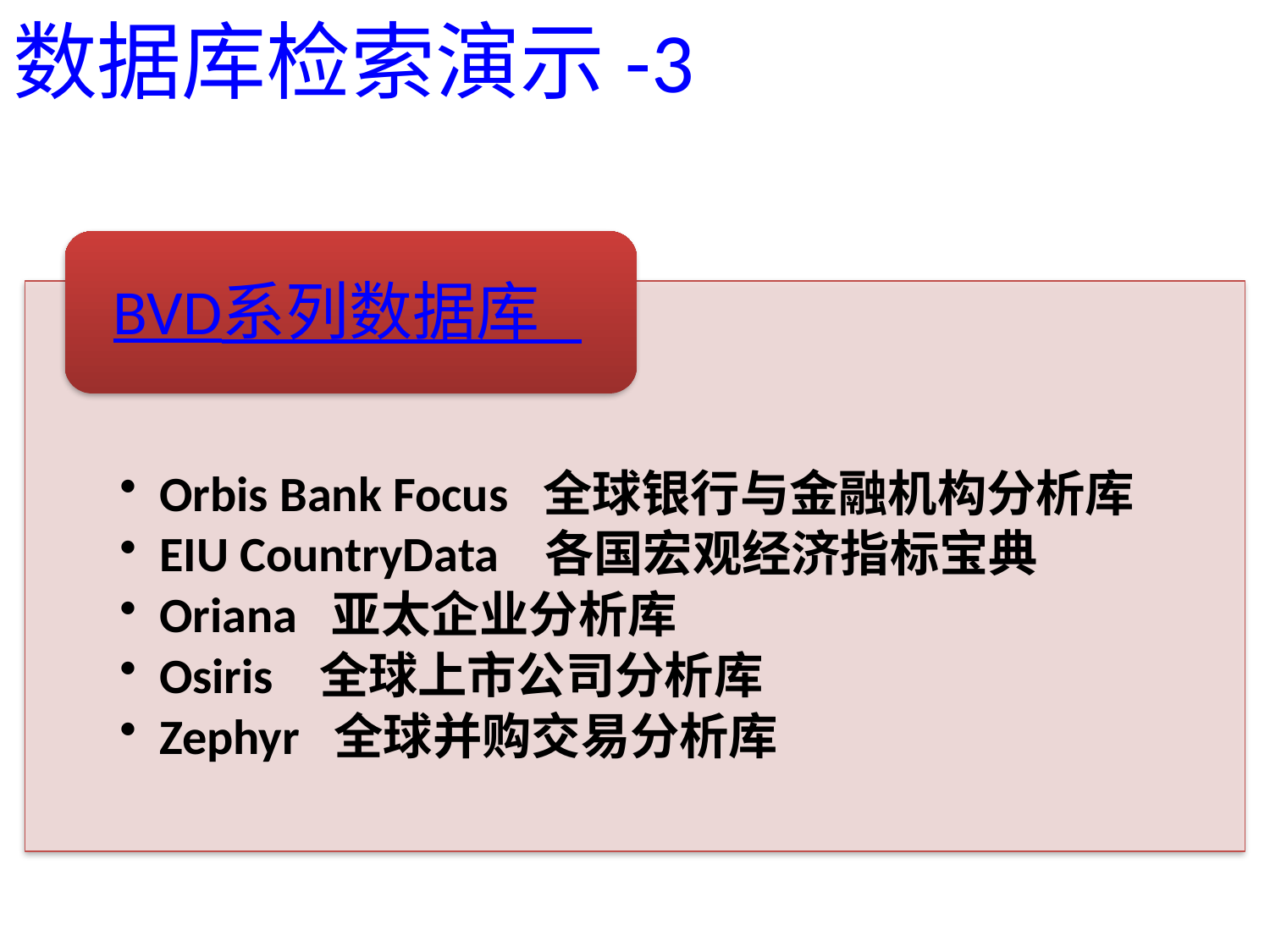

# 数据库检索演示-3
Orbis Bank Focus  全球银行与金融机构分析库
EIU CountryData   各国宏观经济指标宝典
Oriana  亚太企业分析库
Osiris   全球上市公司分析库
Zephyr  全球并购交易分析库
BVD系列数据库